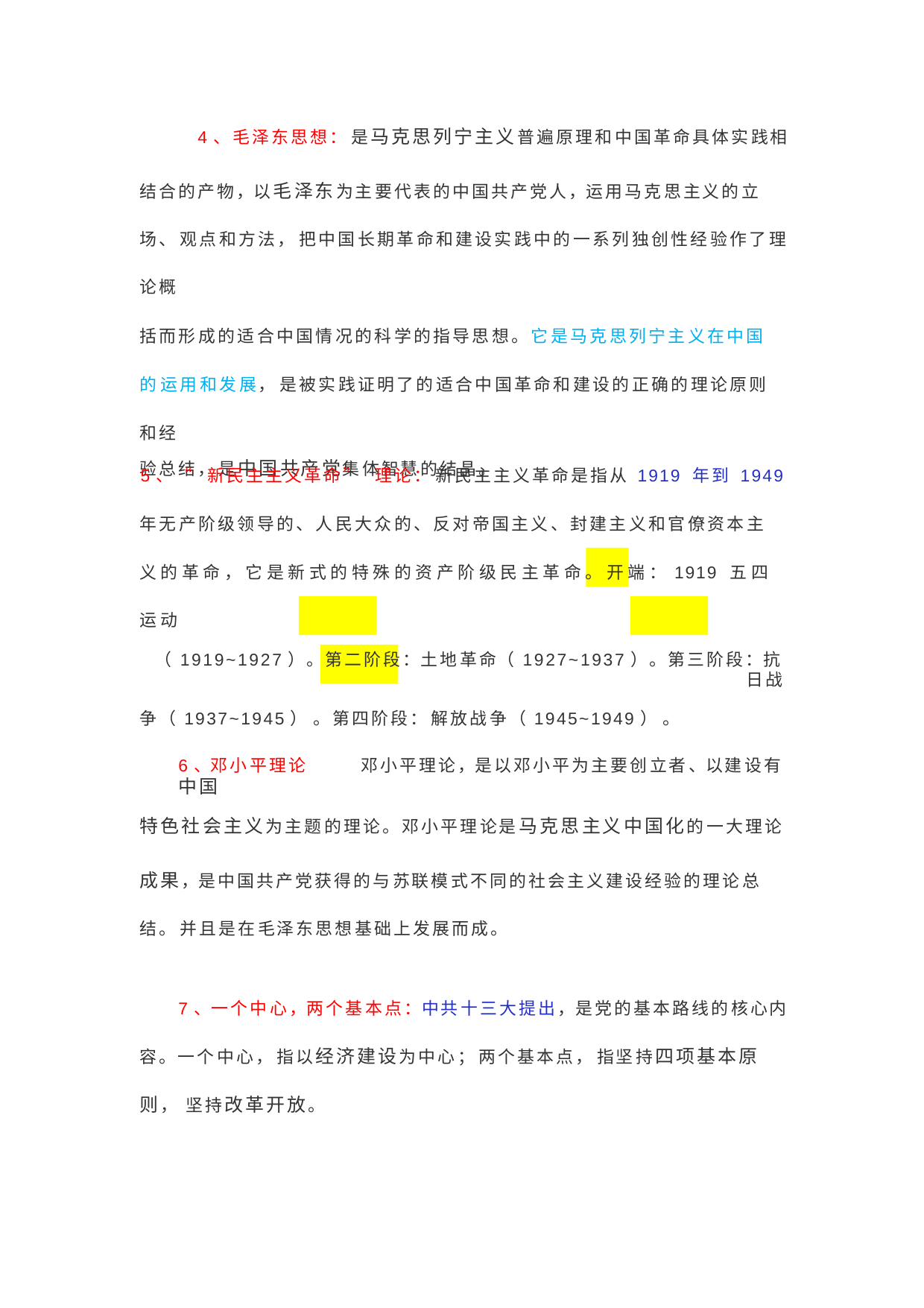

4、毛泽东思想： 是马克思列宁主义普遍原理和中国革命具体实践相
结合的产物，以毛泽东为主要代表的中国共产党人，运用马克思主义的立场、 观点和方法， 把中国长期革命和建设实践中的一系列独创性经验作了理论概
括而形成的适合中国情况的科学的指导思想。它是马克思列宁主义在中国的 运用和发展， 是被实践证明了的适合中国革命和建设的正确的理论原则和经

验总结， 是中国共产党集体智慧的结晶。
5、“ 新民主主义革命” 理论： 新民主主义革命是指从 1919 年到 1949
年无产阶级领导的、人民大众的、反对帝国主义、封建主义和官僚资本主义 的革命， 它是新式的特殊的资产阶级民主革命 。 开端： 1919 五四运动

（ 1919~1927）。第二阶段：土地革命（ 1927~1937）。第三阶段：抗日战

争（ 1937~1945） 。第四阶段： 解放战争（ 1945~1949） 。

6、邓小平理论	邓小平理论，是以邓小平为主要创立者、以建设有中国

特色社会主义为主题的理论。邓小平理论是马克思主义中国化的一大理论
成果，是中国共产党获得的与苏联模式不同的社会主义建设经验的理论总结。 并且是在毛泽东思想基础上发展而成。
7、一个中心，两个基本点：中共十三大提出，是党的基本路线的核心内
容。一个中心， 指以经济建设为中心； 两个基本点， 指坚持四项基本原则，  坚持改革开放。